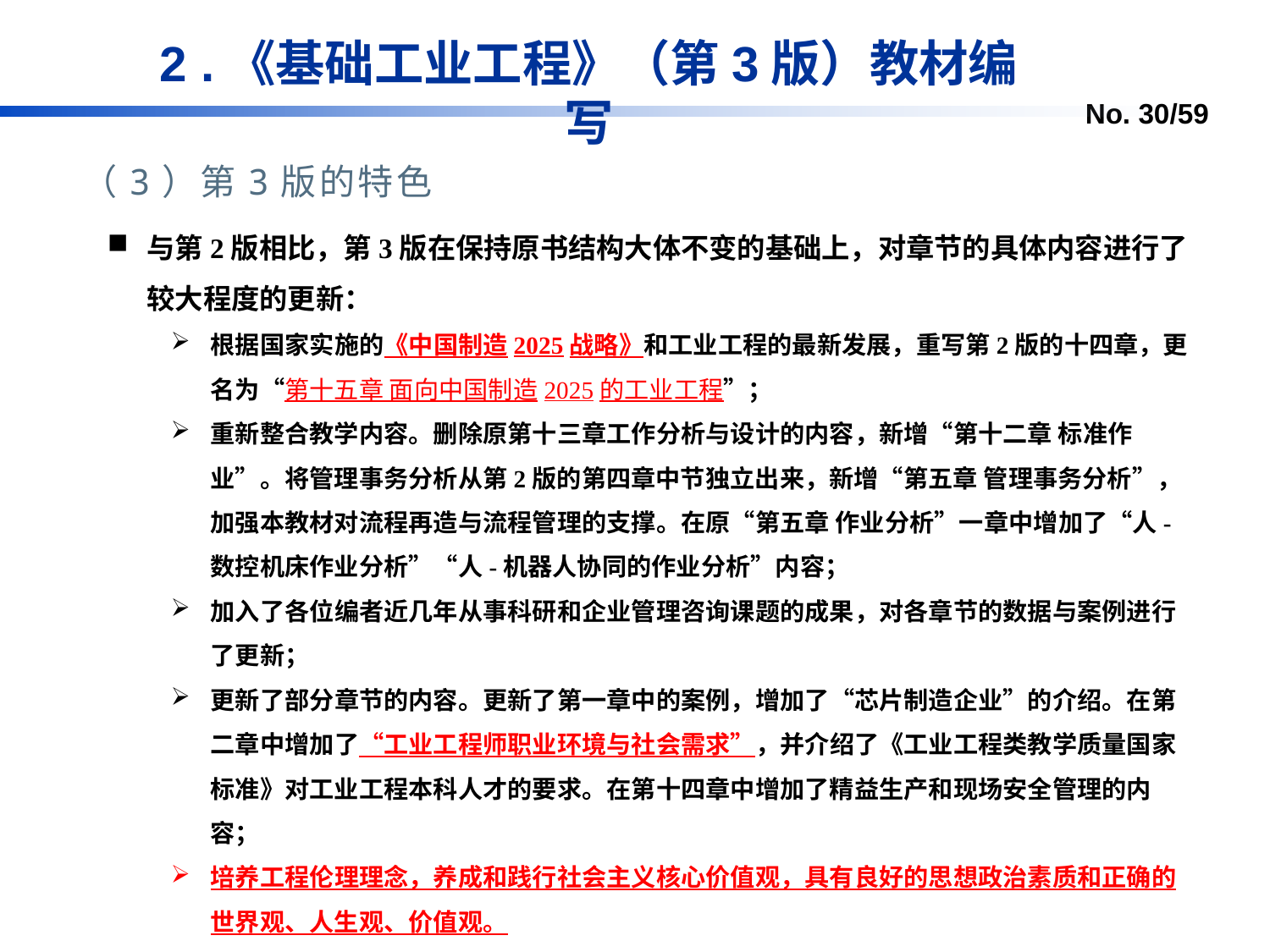

2 .《基础工业工程》（第3版）教材编写
（3）第3版的特色
与第2版相比，第3版在保持原书结构大体不变的基础上，对章节的具体内容进行了较大程度的更新：
根据国家实施的《中国制造2025战略》和工业工程的最新发展，重写第2版的十四章，更名为“第十五章 面向中国制造2025的工业工程”；
重新整合教学内容。删除原第十三章工作分析与设计的内容，新增“第十二章 标准作业”。将管理事务分析从第2版的第四章中节独立出来，新增“第五章 管理事务分析”，加强本教材对流程再造与流程管理的支撑。在原“第五章 作业分析”一章中增加了“人-数控机床作业分析”“人-机器人协同的作业分析”内容；
加入了各位编者近几年从事科研和企业管理咨询课题的成果，对各章节的数据与案例进行了更新；
更新了部分章节的内容。更新了第一章中的案例，增加了“芯片制造企业”的介绍。在第二章中增加了“工业工程师职业环境与社会需求”，并介绍了《工业工程类教学质量国家标准》对工业工程本科人才的要求。在第十四章中增加了精益生产和现场安全管理的内容；
培养工程伦理理念，养成和践行社会主义核心价值观，具有良好的思想政治素质和正确的世界观、人生观、价值观。